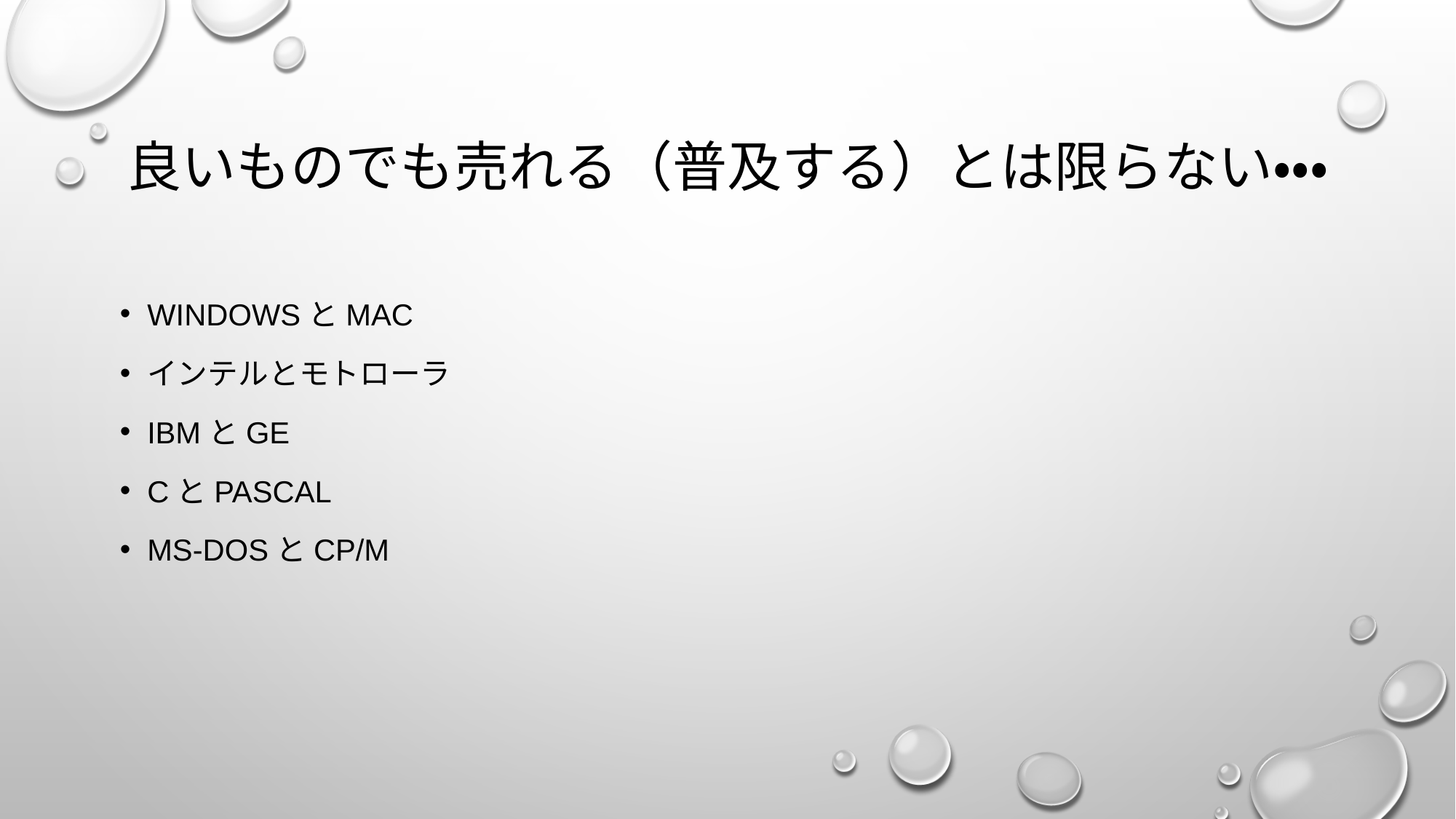

# 良いものでも売れる（普及する）とは限らない・・・
WindowsとMac
インテルとモトローラ
IBMとGE
CとPascal
MS-DOSとCP/M